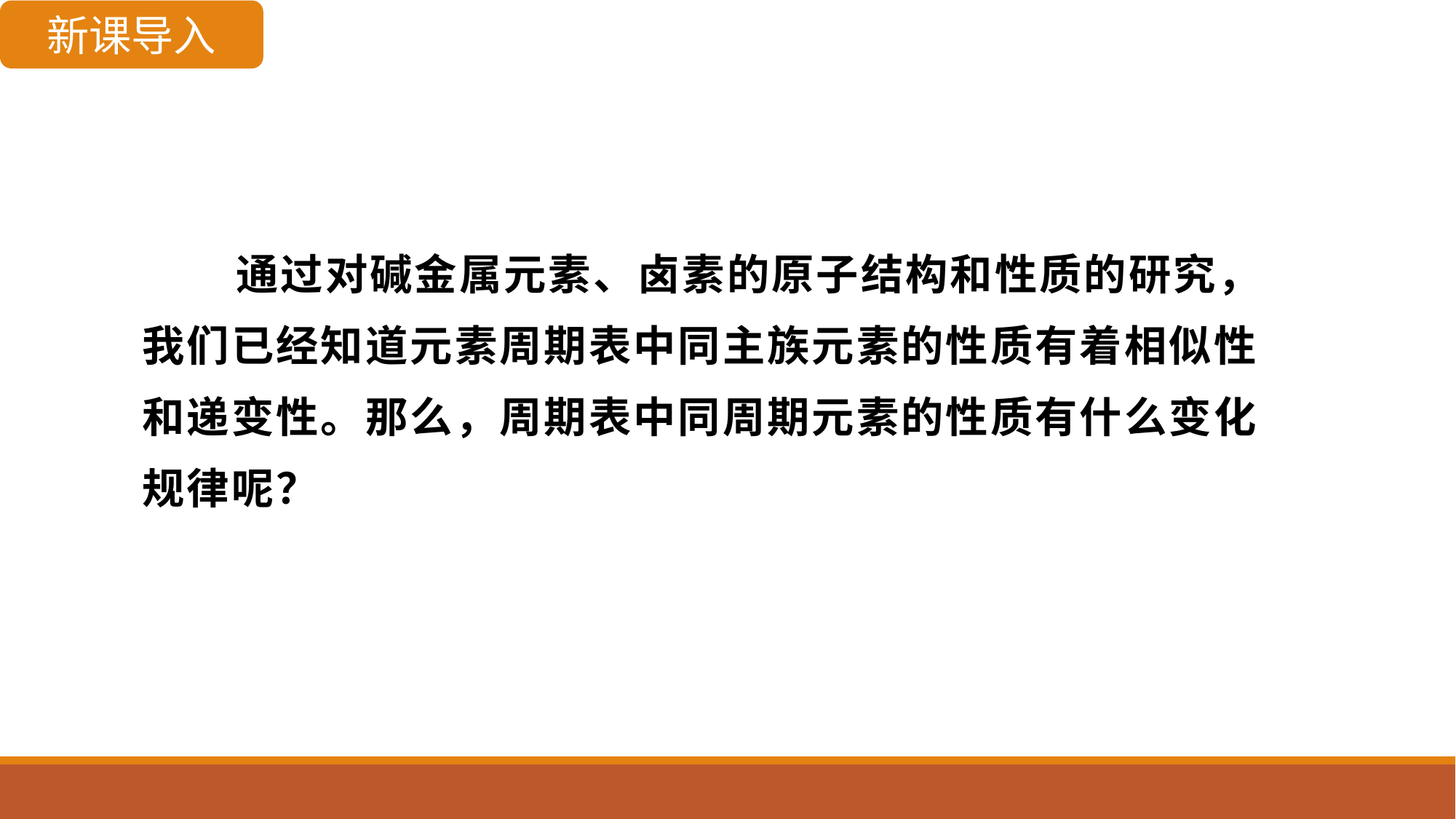

新课导入
       通过对碱金属元素、卤素的原子结构和性质的研究，我们已经知道元素周期表中同主族元素的性质有着相似性和递变性。那么，周期表中同周期元素的性质有什么变化规律呢？